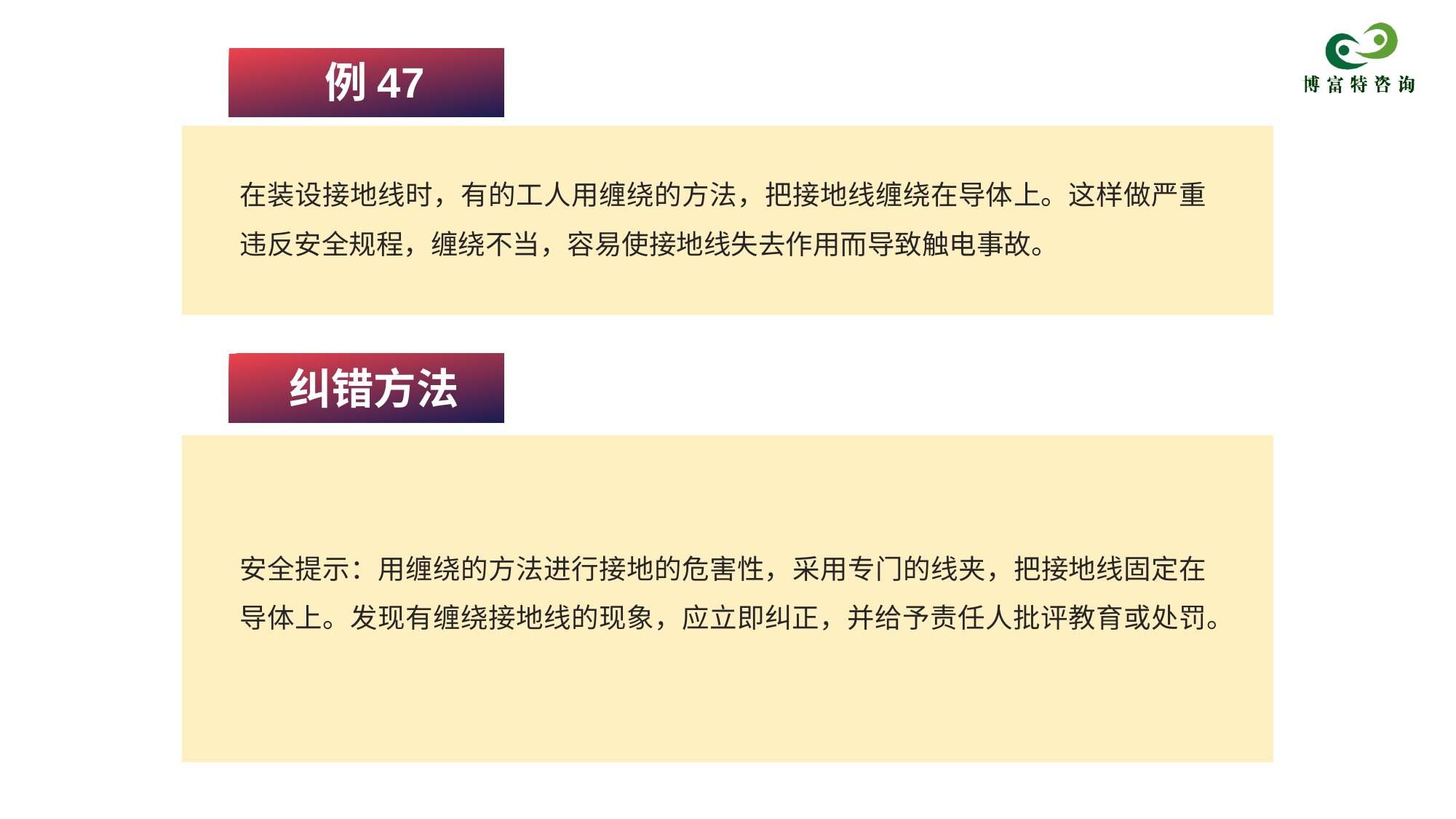

例47

在装设接地线时，有的工人用缠绕的方法，把接地线缠绕在导体上。这样做严重违反安全规程，缠绕不当，容易使接地线失去作用而导致触电事故。

纠错方法

安全提示：用缠绕的方法进行接地的危害性，采用专门的线夹，把接地线固定在导体上。发现有缠绕接地线的现象，应立即纠正，并给予责任人批评教育或处罚。